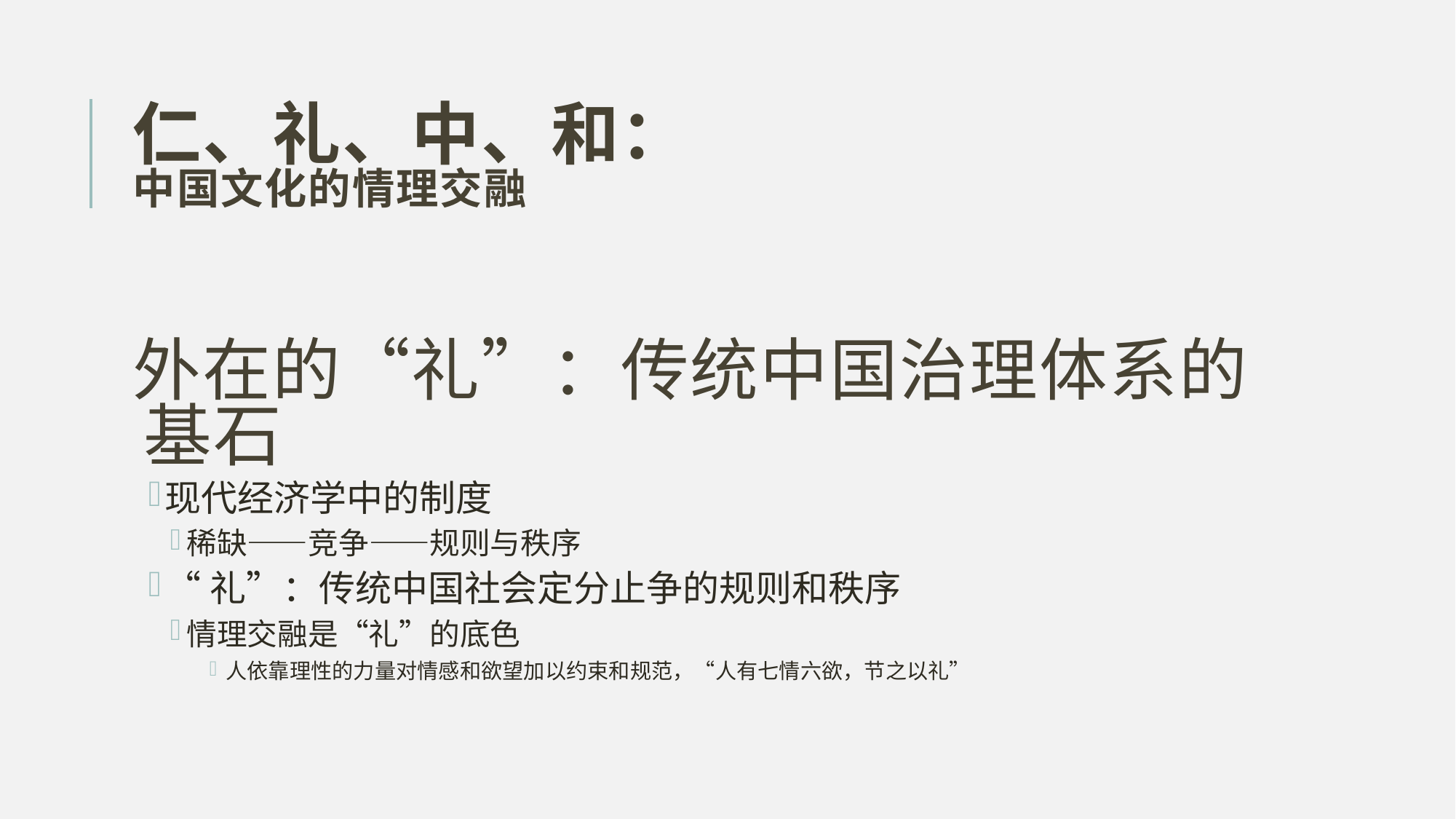

# 仁、礼、中、和： 中国文化的情理交融
外在的“礼”：传统中国治理体系的基石
现代经济学中的制度
稀缺——竞争——规则与秩序
“礼”：传统中国社会定分止争的规则和秩序
情理交融是“礼”的底色
人依靠理性的力量对情感和欲望加以约束和规范，“人有七情六欲，节之以礼”